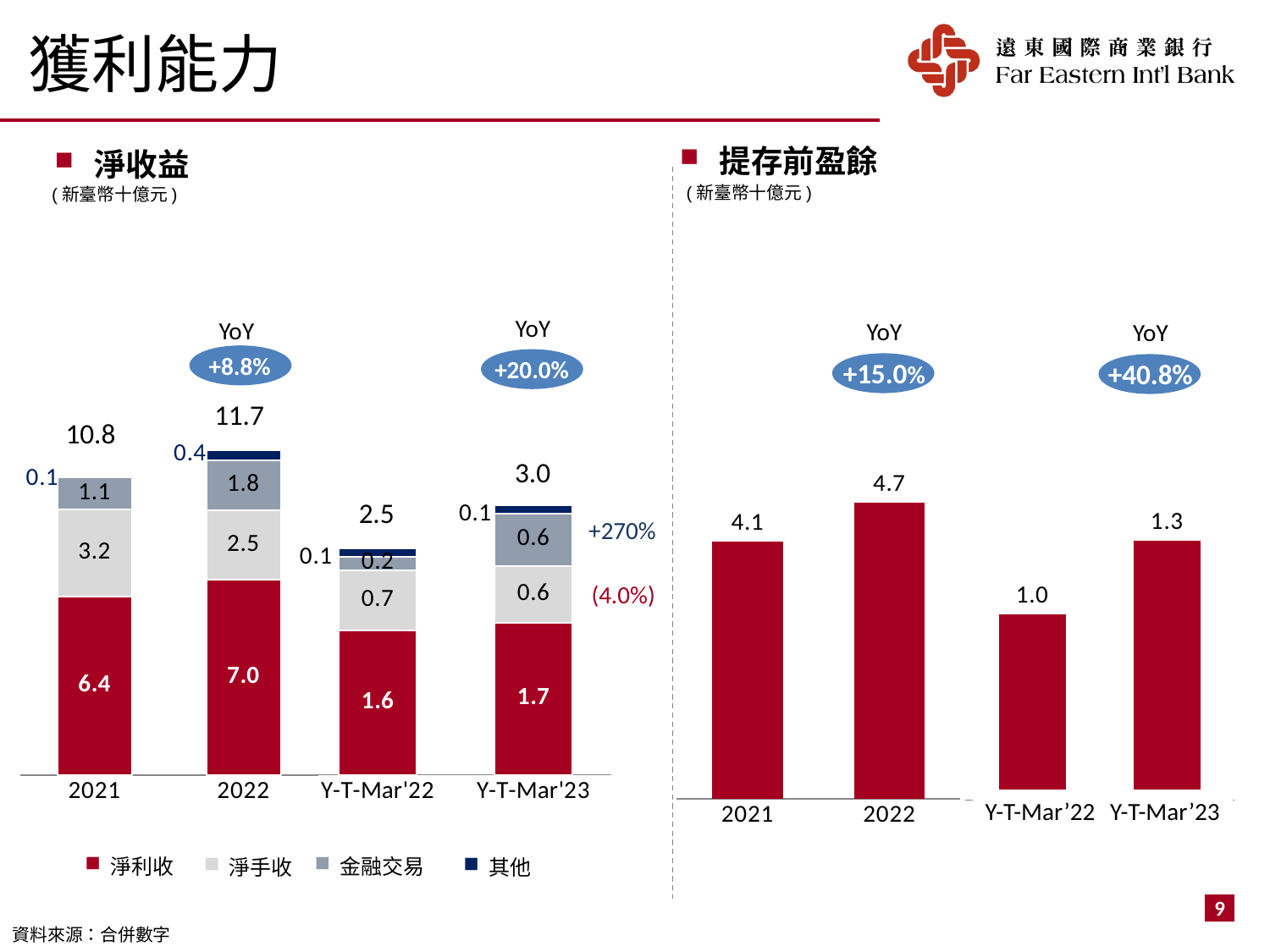

獲利能力

提存前盈餘
淨收益
(新臺幣十億元)
(新臺幣十億元)
YoY
YoY
YoY
YoY
+8.8%

+20.0%

+15.0%

+40.8%
%

### Chart

| Category |  |  |  |  |
|---|---|---|---|---|
| 2021 | 6.440896 | 3.157353 | 1.143386 | 0.05125400000000001 |
| 2022 | 7.043553 | 2.52196 | 1.802949 | 0.370469 |
11.7
10.8
3.0

### Chart

| Category |  |  |  |  |
|---|---|---|---|---|
| Y-T-Mar'22 | 1.623026 | 0.666685 | 0.159401 | 0.08702299999999999 |
| Y-T-Mar'23 | 1.702004 | 0.639961 | 0.589767 | 0.087447 |

### Chart

| Category |  |
|---|---|
| 2021 | 4.11604 |
| 2022 | 4.735218 |

### Chart

| Category |  |
|---|---|
| 1Q'22 | 0.965607 |
| 1Q'23 | 1.348714 |
2.5
+270%
(4.0%)
Y-T-Mar’23
Y-T-Mar’22
淨利收
淨手收
其他
金融交易
資料來源：合併數字